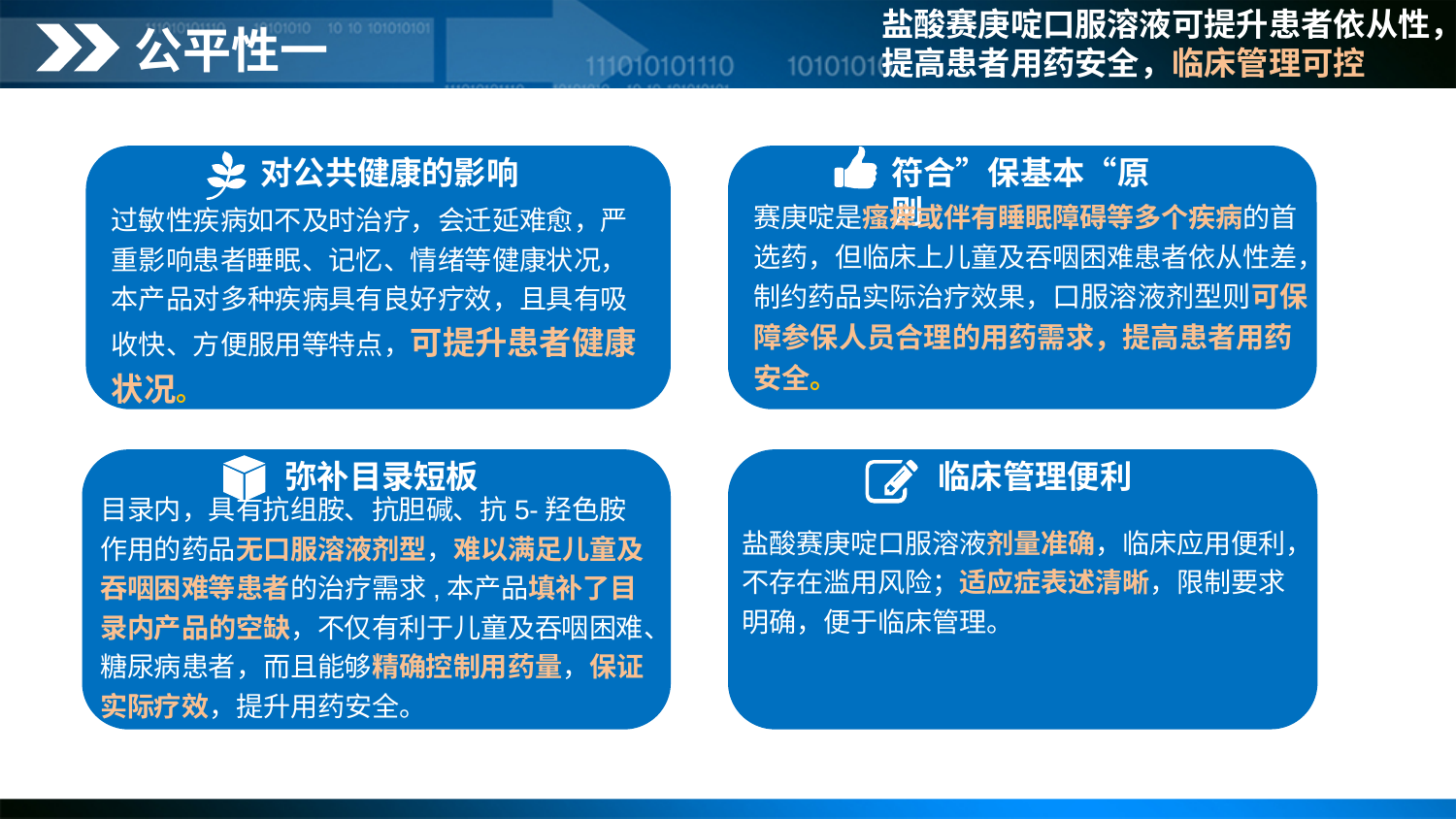

盐酸赛庚啶口服溶液可提升患者依从性，提高患者用药安全，临床管理可控
公平性一

对公共健康的影响

符合”保基本“原则

赛庚啶是瘙痒或伴有睡眠障碍等多个疾病的首选药，但临床上儿童及吞咽困难患者依从性差，制约药品实际治疗效果，口服溶液剂型则可保障参保人员合理的用药需求，提高患者用药安全。
过敏性疾病如不及时治疗，会迁延难愈，严重影响患者睡眠、记忆、情绪等健康状况，本产品对多种疾病具有良好疗效，且具有吸收快、方便服用等特点，可提升患者健康状况。

弥补目录短板

临床管理便利

目录内，具有抗组胺、抗胆碱、抗5-羟色胺作用的药品无口服溶液剂型，难以满足儿童及吞咽困难等患者的治疗需求,本产品填补了目录内产品的空缺，不仅有利于儿童及吞咽困难、糖尿病患者，而且能够精确控制用药量，保证实际疗效，提升用药安全。
盐酸赛庚啶口服溶液剂量准确，临床应用便利，不存在滥用风险；适应症表述清晰，限制要求明确，便于临床管理。